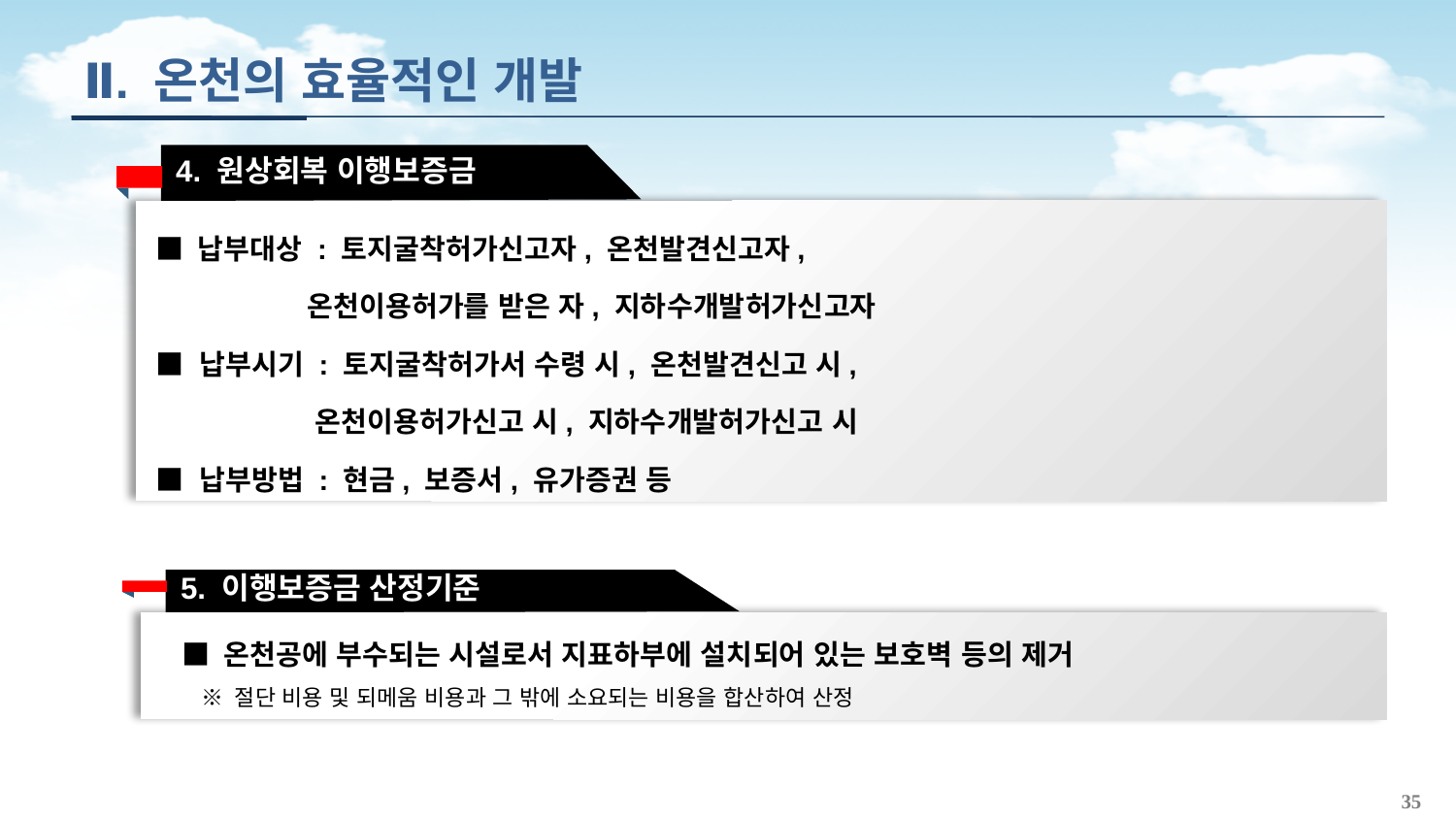

Ⅱ. 온천의 효율적인 개발

4. 원상회복 이행보증금

■ 납부대상 : 토지굴착허가신고자, 온천발견신고자,
                  온천이용허가를 받은 자, 지하수개발허가신고자
■ 납부시기 : 토지굴착허가서 수령 시, 온천발견신고 시,
                   온천이용허가신고 시, 지하수개발허가신고 시
■ 납부방법 : 현금, 보증서, 유가증권 등
5. 이행보증금 산정기준

■ 온천공에 부수되는 시설로서 지표하부에 설치되어 있는 보호벽 등의 제거
   ※ 절단 비용 및 되메움 비용과 그 밖에 소요되는 비용을 합산하여 산정
35